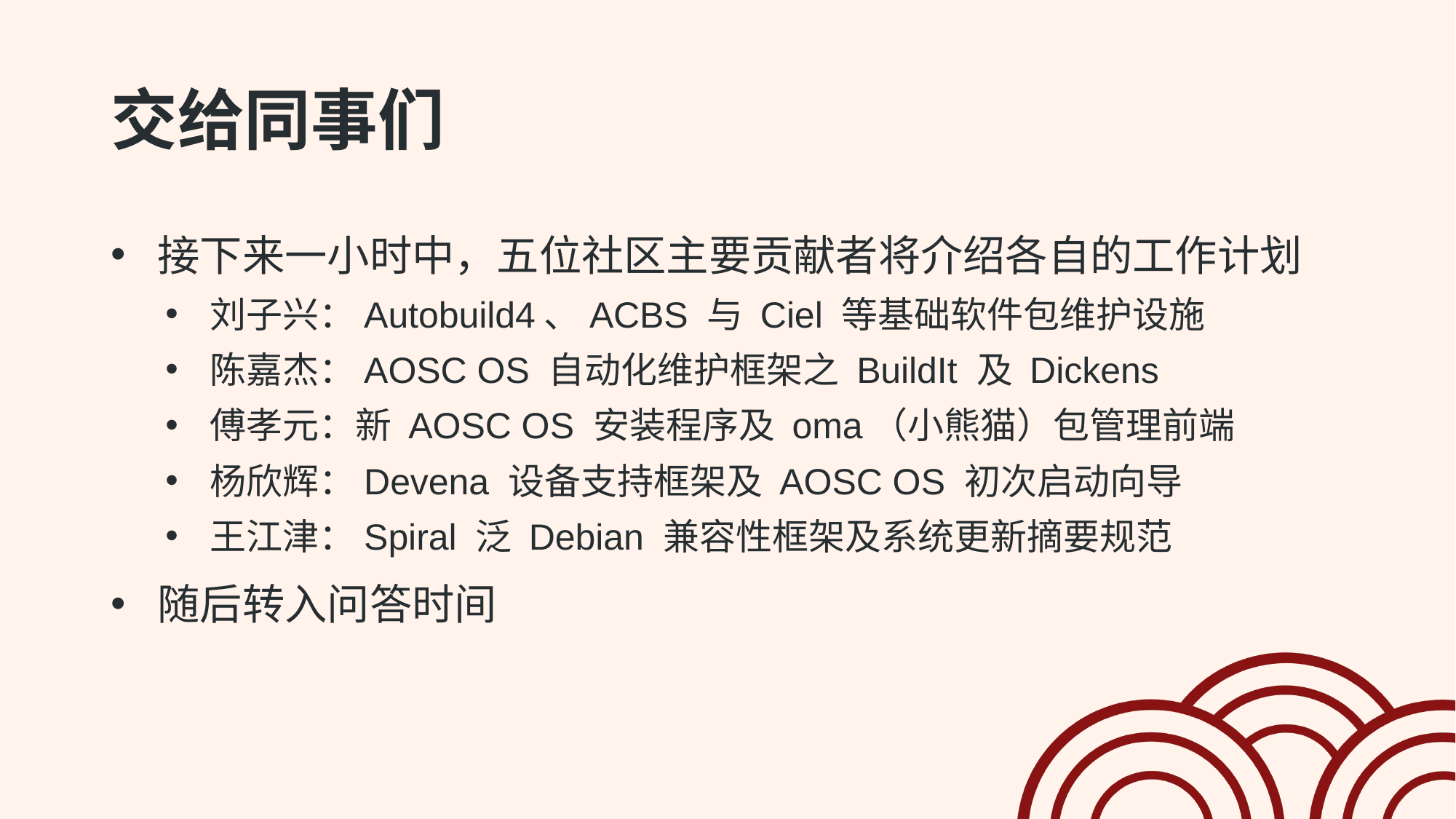

# 交给同事们
 接下来一小时中，五位社区主要贡献者将介绍各自的工作计划
 刘子兴：Autobuild4、ACBS 与 Ciel 等基础软件包维护设施
 陈嘉杰：AOSC OS 自动化维护框架之 BuildIt 及 Dickens
 傅孝元：新 AOSC OS 安装程序及 oma（小熊猫）包管理前端
 杨欣辉：Devena 设备支持框架及 AOSC OS 初次启动向导
 王江津：Spiral 泛 Debian 兼容性框架及系统更新摘要规范
 随后转入问答时间